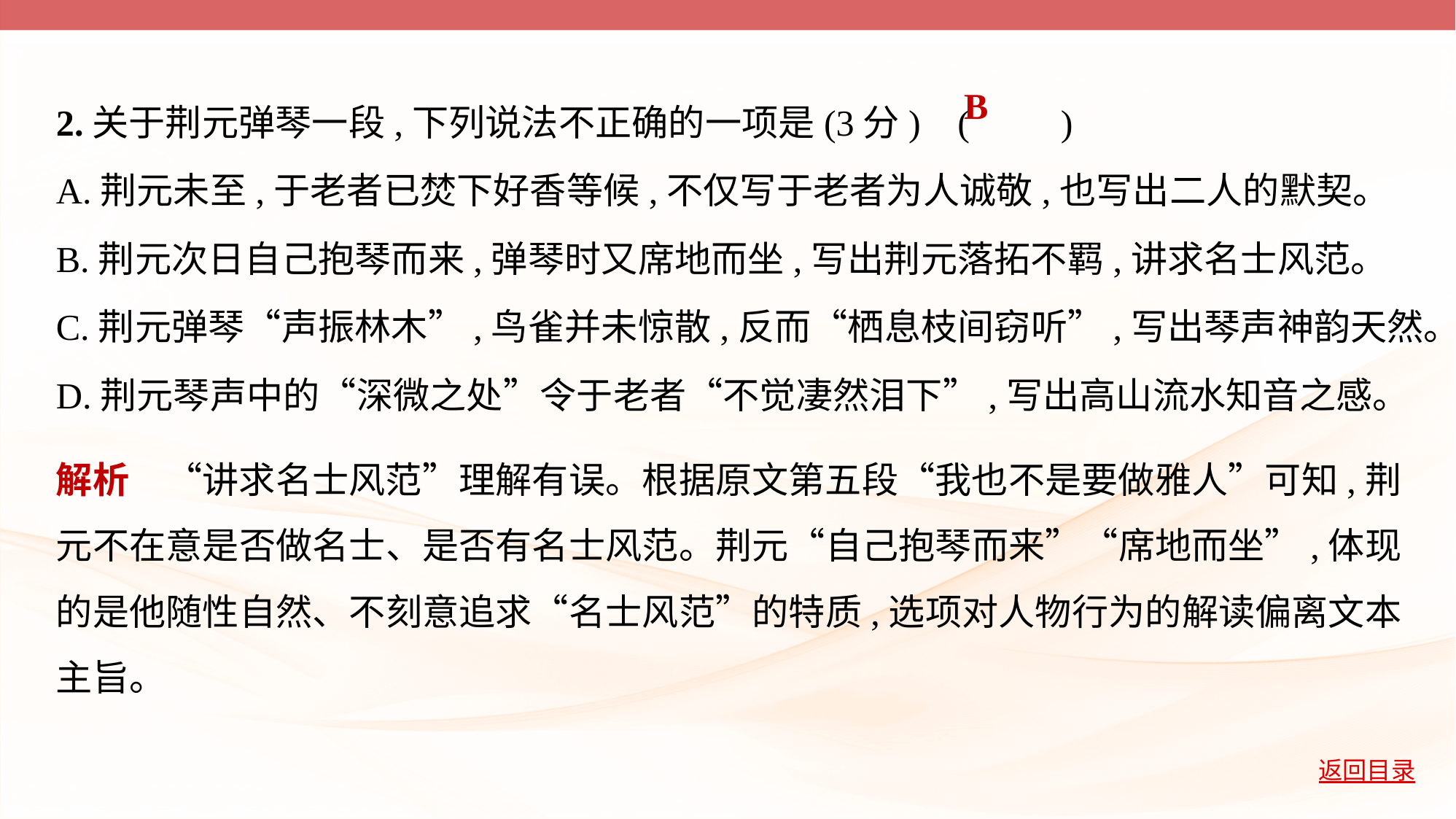

2.关于荆元弹琴一段,下列说法不正确的一项是(3分) (          )
A.荆元未至,于老者已焚下好香等候,不仅写于老者为人诚敬,也写出二人的默契。
B.荆元次日自己抱琴而来,弹琴时又席地而坐,写出荆元落拓不羁,讲求名士风范。
C.荆元弹琴“声振林木”,鸟雀并未惊散,反而“栖息枝间窃听”,写出琴声神韵天然。
D.荆元琴声中的“深微之处”令于老者“不觉凄然泪下”,写出高山流水知音之感。
B
解析　“讲求名士风范”理解有误。根据原文第五段“我也不是要做雅人”可知,荆
元不在意是否做名士、是否有名士风范。荆元“自己抱琴而来”“席地而坐”,体现
的是他随性自然、不刻意追求“名士风范”的特质,选项对人物行为的解读偏离文本
主旨。